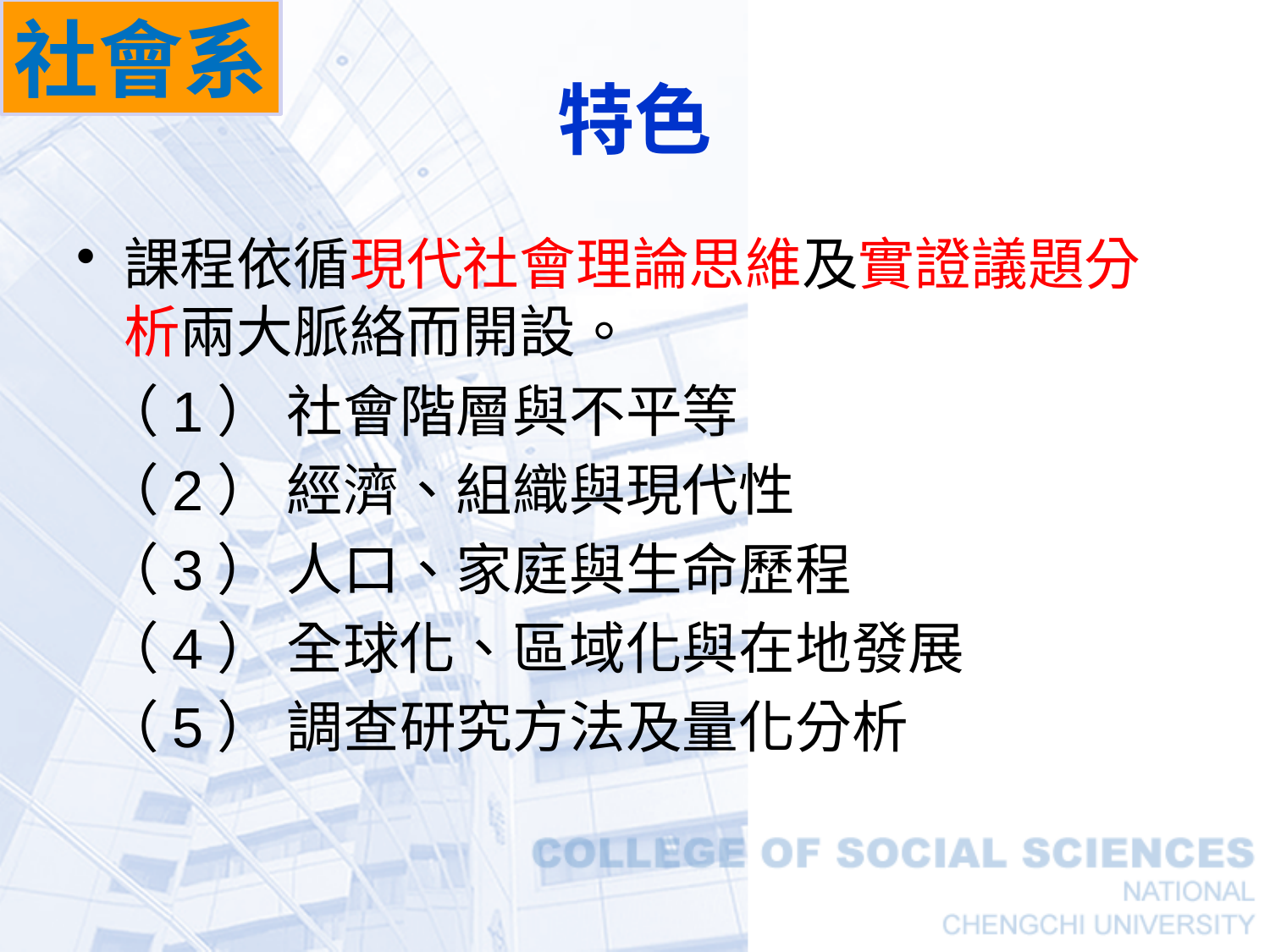

社會系
# 特色
課程依循現代社會理論思維及實證議題分析兩大脈絡而開設。
 （1） 社會階層與不平等
 （2） 經濟、組織與現代性
 （3） 人口、家庭與生命歷程
 （4） 全球化、區域化與在地發展
 （5） 調查研究方法及量化分析